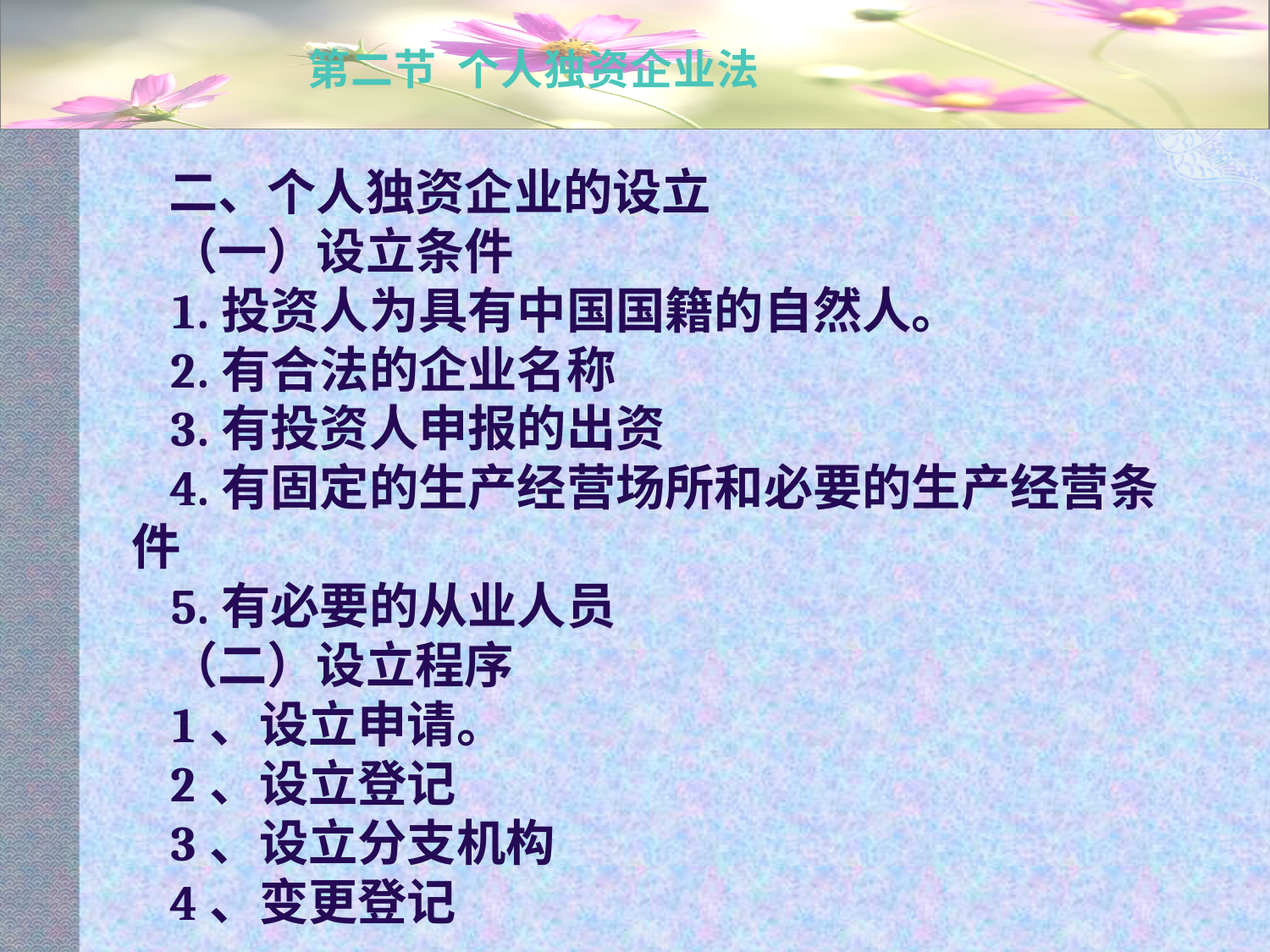

# 第二节  个人独资企业法
二、个人独资企业的设立
（一）设立条件
1.投资人为具有中国国籍的自然人。
2.有合法的企业名称
3.有投资人申报的出资
4.有固定的生产经营场所和必要的生产经营条件
5.有必要的从业人员
（二）设立程序
1、设立申请。
2、设立登记
3、设立分支机构
4、变更登记